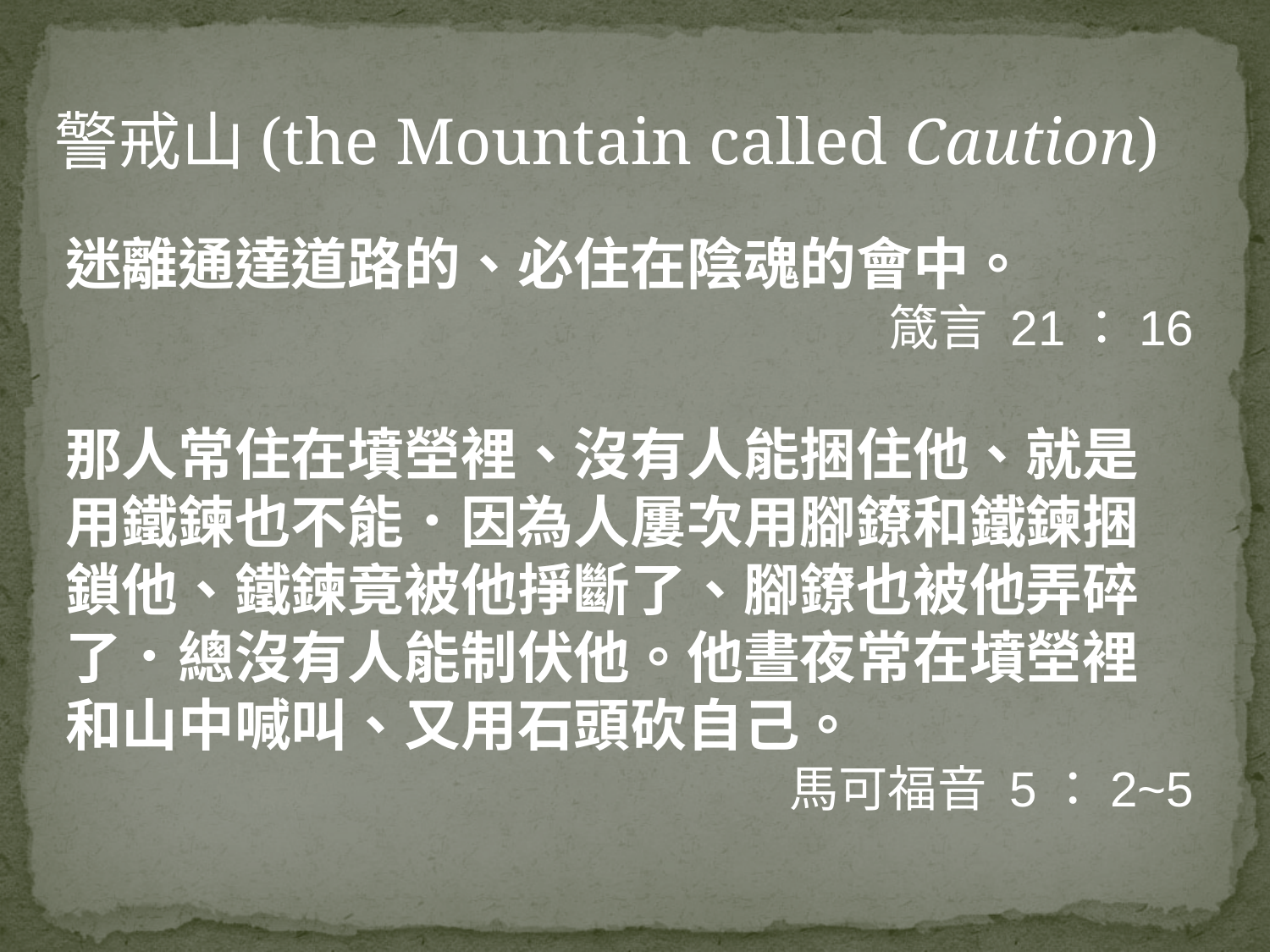

警戒山(the Mountain called Caution)
迷離通達道路的、必住在陰魂的會中。
箴言 21：16
那人常住在墳塋裡、沒有人能捆住他、就是用鐵鍊也不能．因為人屢次用腳鐐和鐵鍊捆鎖他、鐵鍊竟被他掙斷了、腳鐐也被他弄碎了．總沒有人能制伏他。他晝夜常在墳塋裡和山中喊叫、又用石頭砍自己。
馬可福音 5：2~5